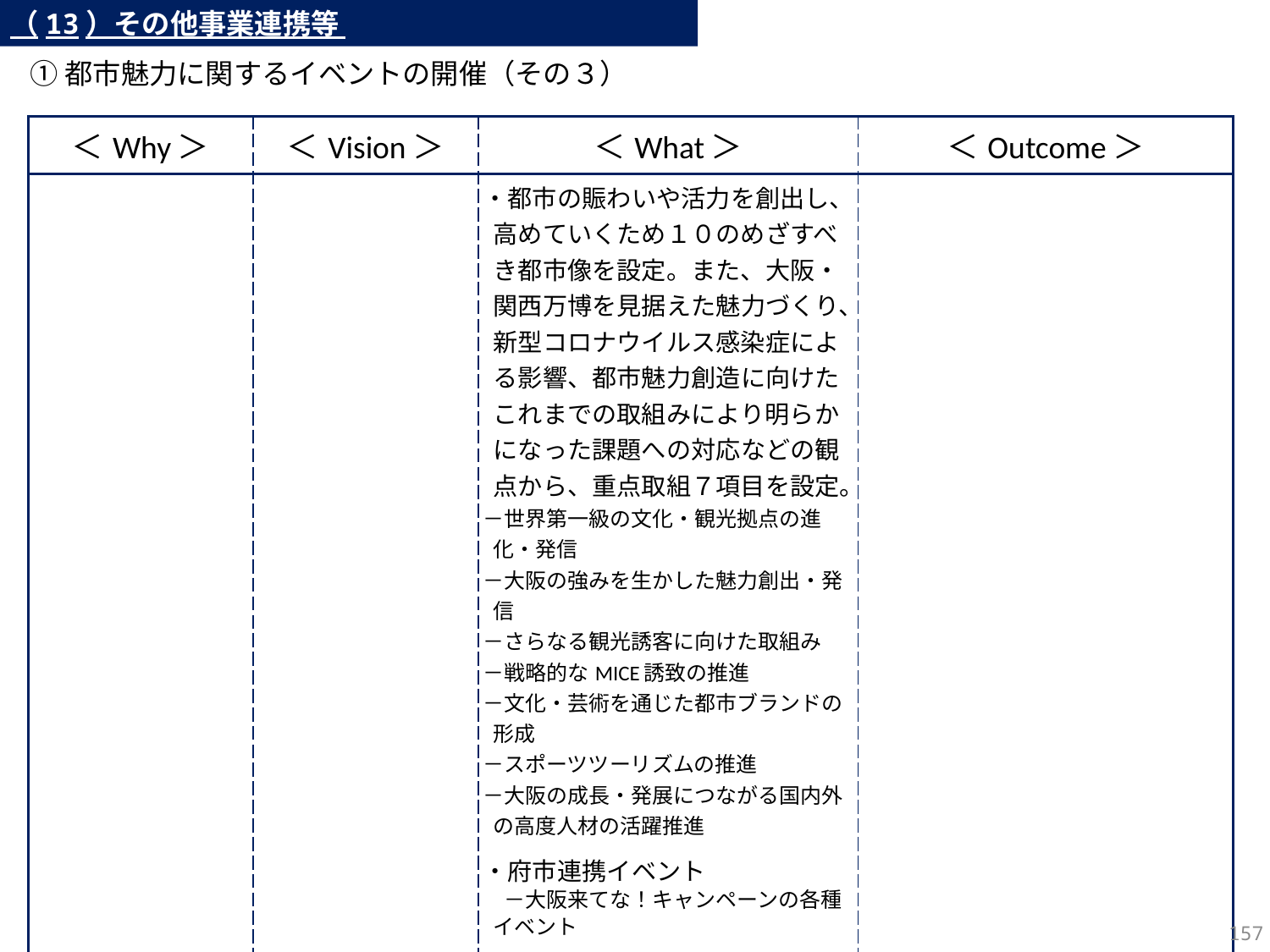

（13）その他事業連携等
①都市魅力に関するイベントの開催（その３）
| ＜Why＞ | ＜Vision＞ | ＜What＞ | ＜Outcome＞ |
| --- | --- | --- | --- |
|  |  | ・都市の賑わいや活力を創出し、高めていくため１０のめざすべき都市像を設定。また、大阪・関西万博を見据えた魅力づくり、新型コロナウイルス感染症による影響、都市魅力創造に向けたこれまでの取組みにより明らかになった課題への対応などの観点から、重点取組７項目を設定。 －世界第一級の文化・観光拠点の進化・発信 －大阪の強みを生かした魅力創出・発信 －さらなる観光誘客に向けた取組み －戦略的なМICE誘致の推進 －文化・芸術を通じた都市ブランドの形成 －スポーツツーリズムの推進 －大阪の成長・発展につながる国内外の高度人材の活躍推進 ・府市連携イベント 　－大阪来てな！キャンペーンの各種イベント |  |
157